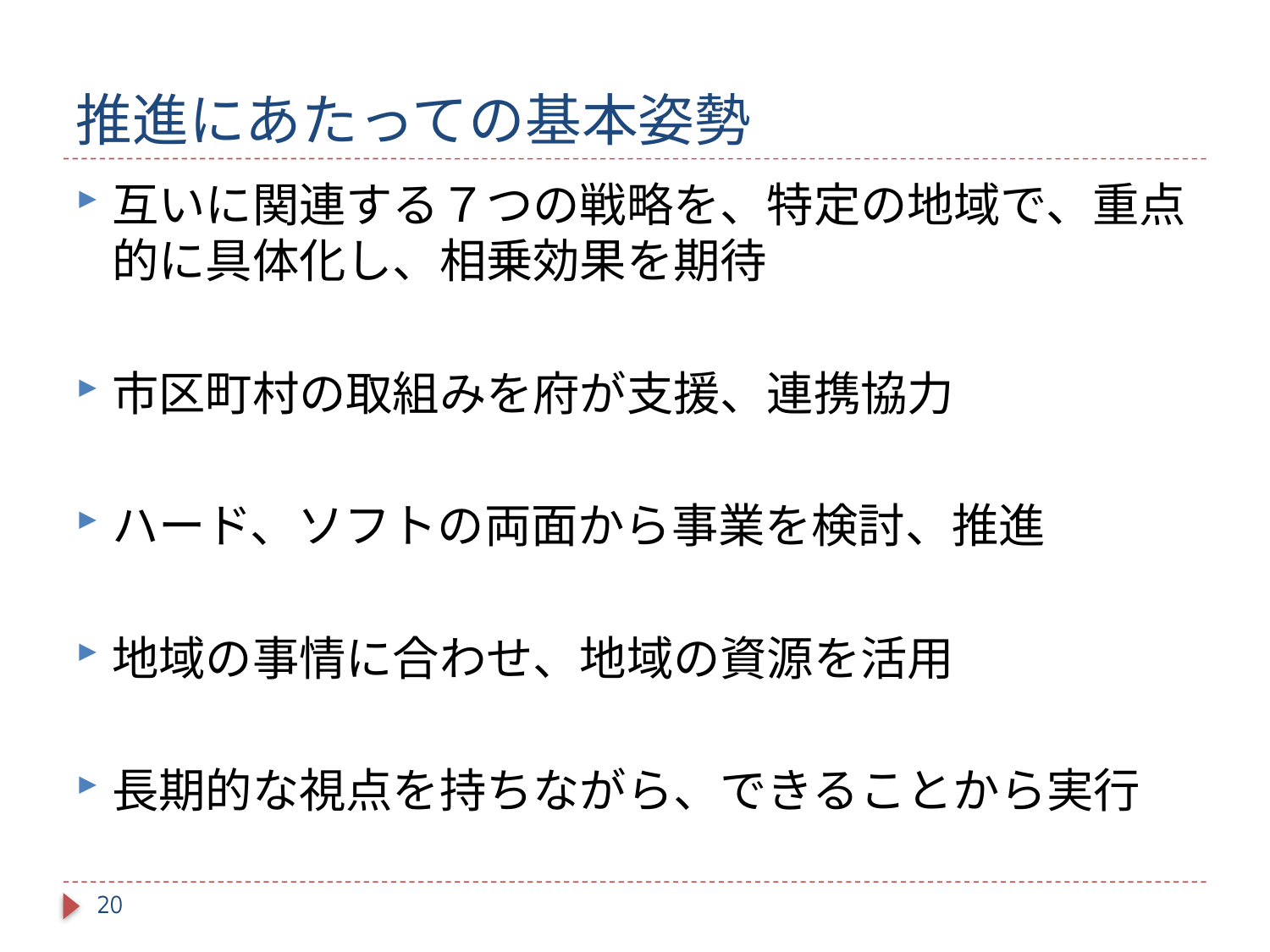

# 推進にあたっての基本姿勢
互いに関連する７つの戦略を、特定の地域で、重点的に具体化し、相乗効果を期待

市区町村の取組みを府が支援、連携協力

ハード、ソフトの両面から事業を検討、推進

地域の事情に合わせ、地域の資源を活用

長期的な視点を持ちながら、できることから実行

20